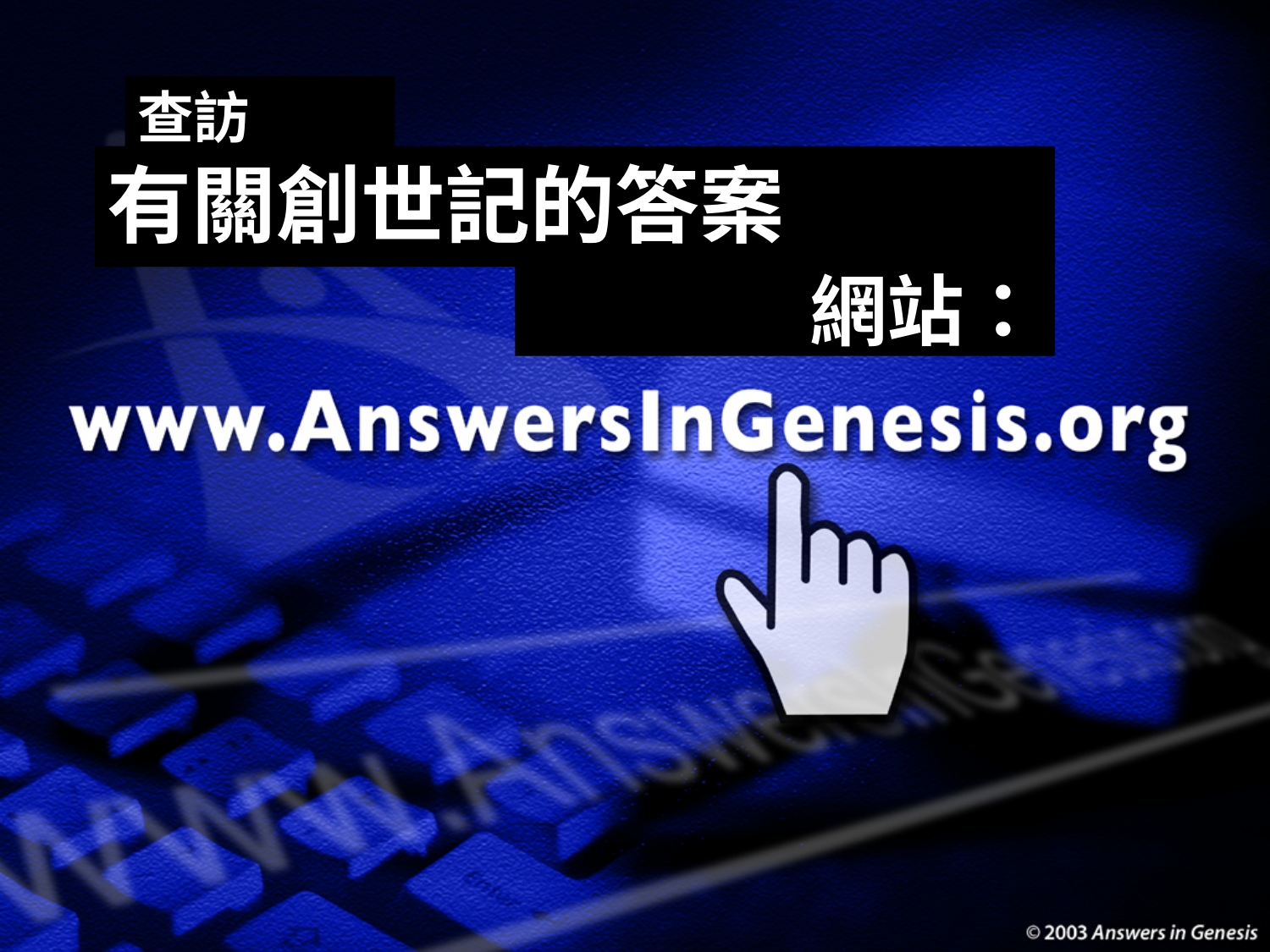

# AiG Web Address 00439
查訪
有關創世記的答案
網站：